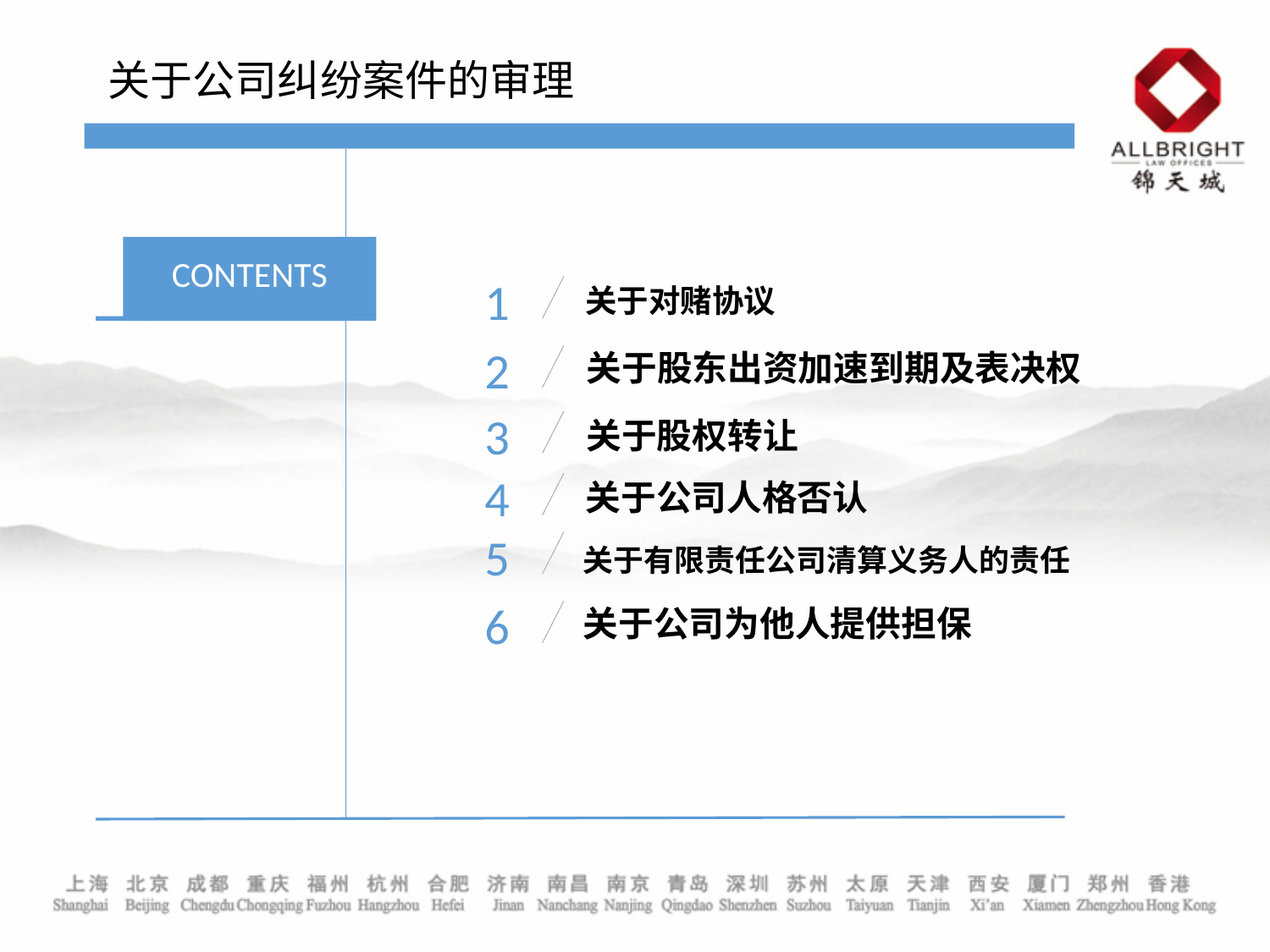

关于公司纠纷案件的审理

CONTENTS
关于对赌协议
1

关于股东出资加速到期及表决权
2
关于股权转让
3
关于公司人格否认
4
关于有限责任公司清算义务人的责任
5
关于公司为他人提供担保
6